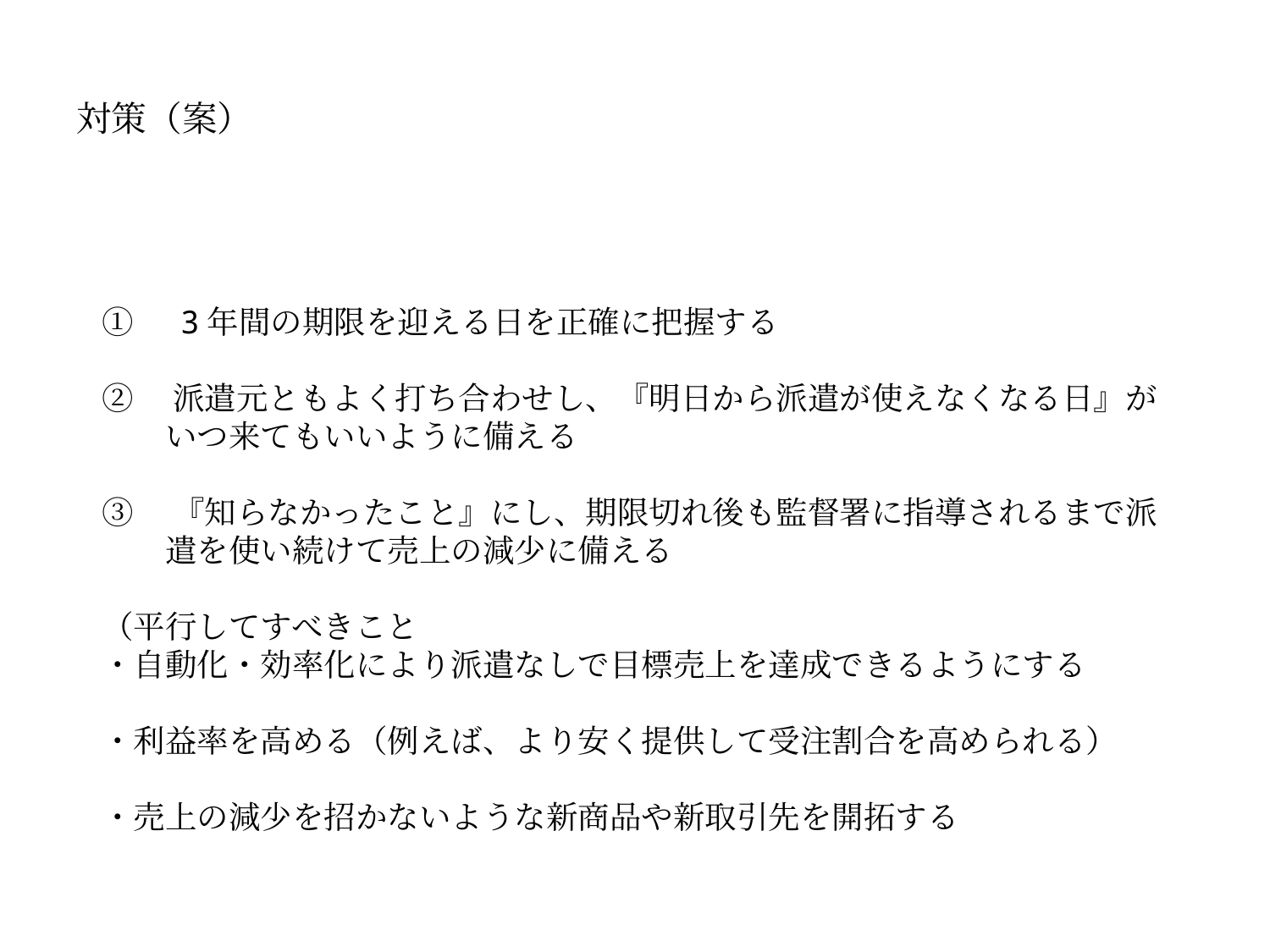

# 対策（案）

①　3年間の期限を迎える日を正確に把握する

②　派遣元ともよく打ち合わせし、『明日から派遣が使えなくなる日』が
　　いつ来てもいいように備える

③　『知らなかったこと』にし、期限切れ後も監督署に指導されるまで派
　　遣を使い続けて売上の減少に備える

（平行してすべきこと
・自動化・効率化により派遣なしで目標売上を達成できるようにする

・利益率を高める（例えば、より安く提供して受注割合を高められる）

・売上の減少を招かないような新商品や新取引先を開拓する